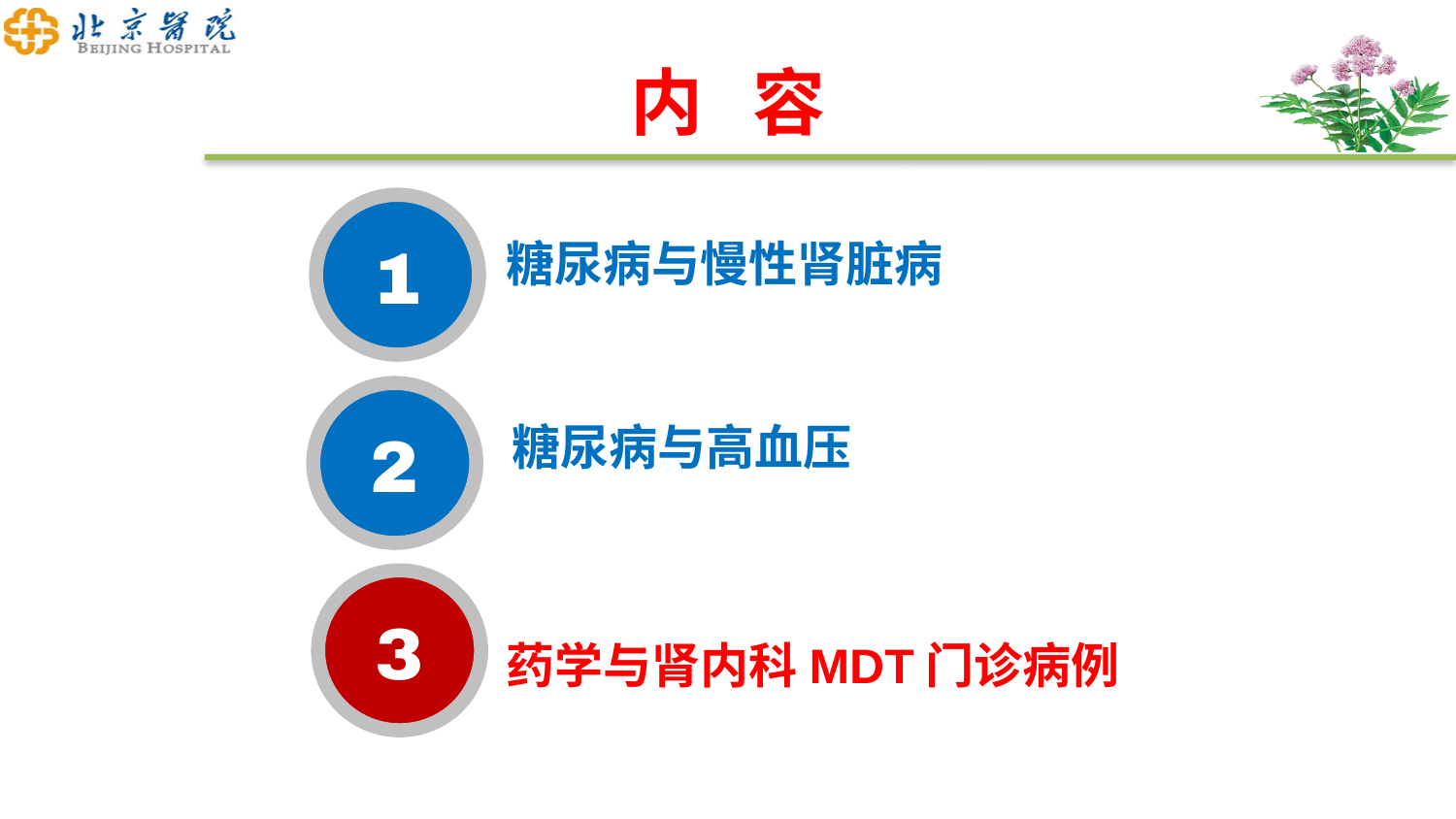

# 内   容
1
糖尿病与慢性肾脏病
2
糖尿病与高血压
3
药学与肾内科MDT门诊病例